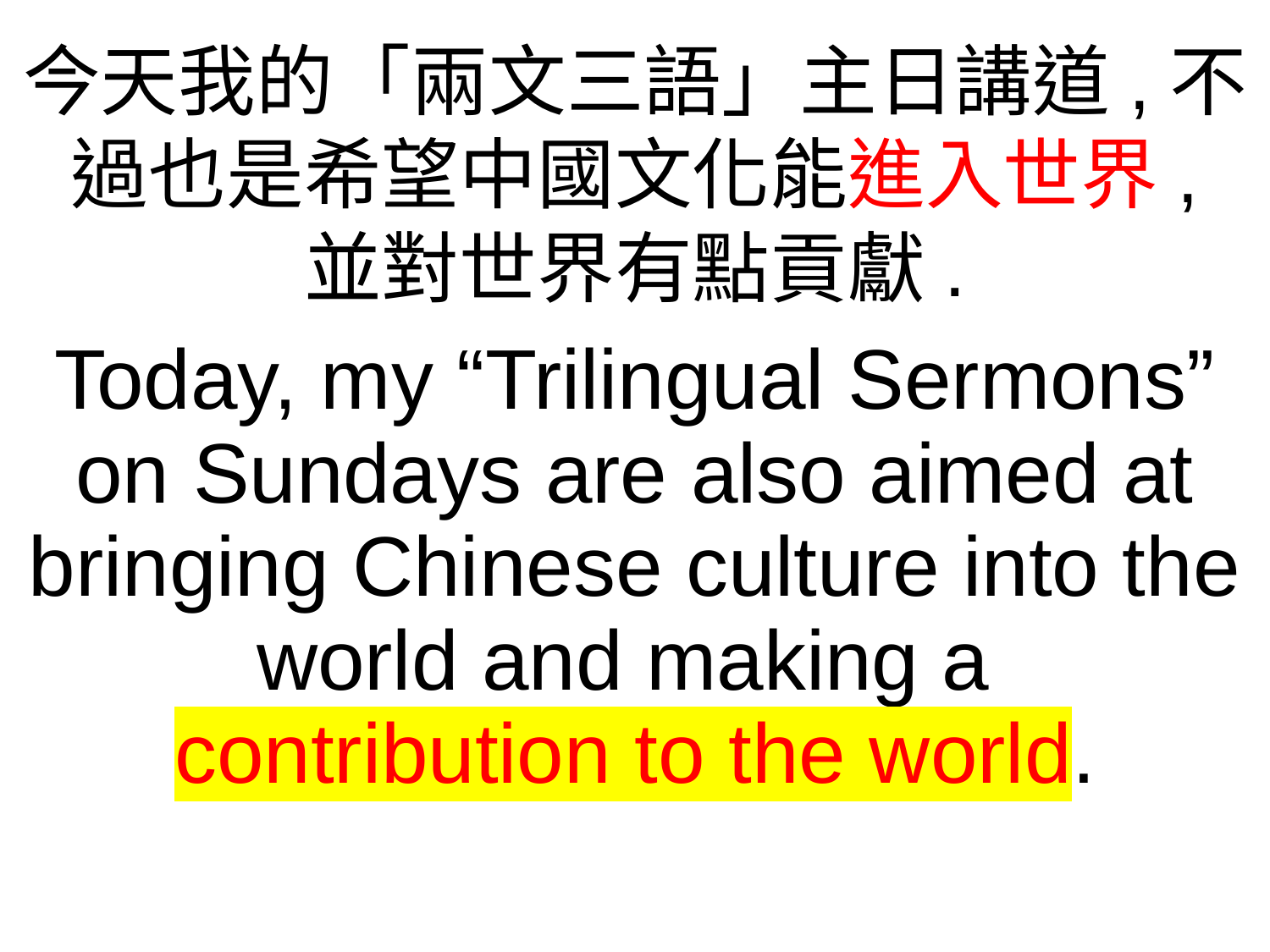

今天我的「兩文三語」主日講道,不過也是希望中國文化能進入世界,
並對世界有點貢獻.
Today, my “Trilingual Sermons” on Sundays are also aimed at bringing Chinese culture into the world and making a
contribution to the world.